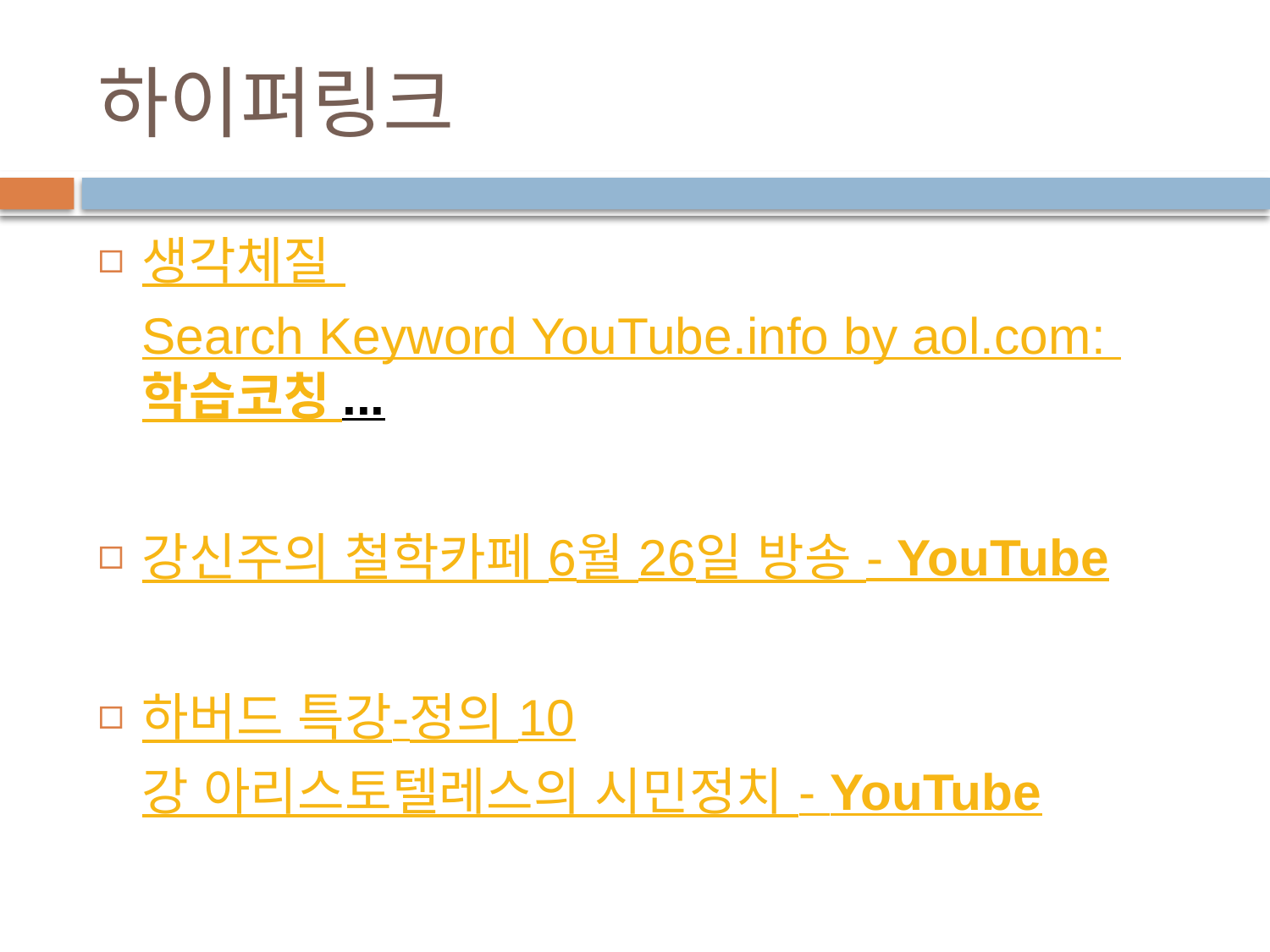

# 하이퍼링크
생각체질 Search Keyword YouTube.info by aol.com: 학습코칭 ...

강신주의 철학카페 6월 26일 방송 - YouTube

하버드 특강-정의 10강 아리스토텔레스의 시민정치 - YouTube